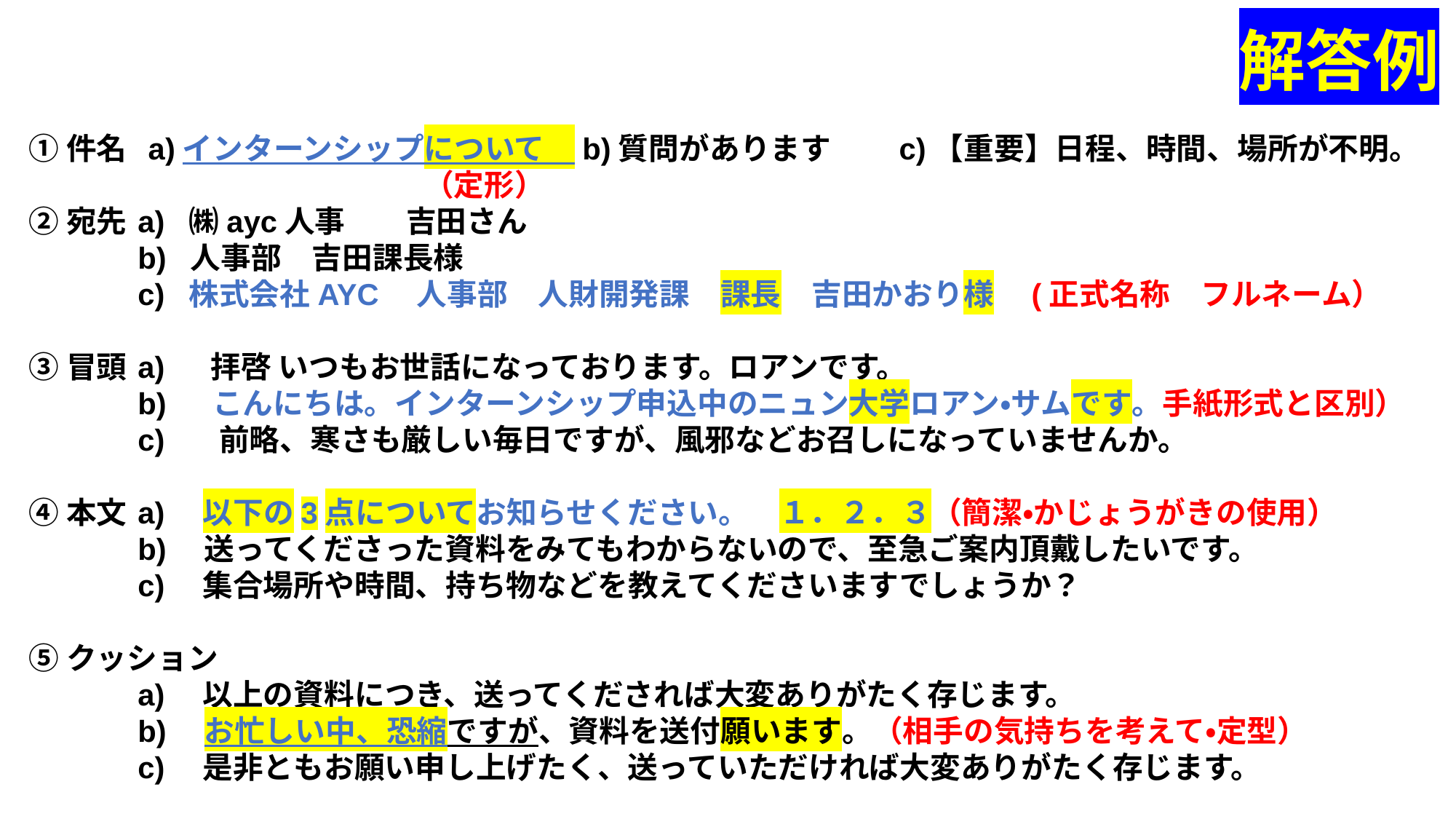

解答例
➀件名  a)インターンシップについて　b)質問があります　　c)【重要】日程、時間、場所が不明。
　　　　　　　　　　　　　（定形）
②宛先	a)  ㈱ayc人事　　吉田さん
	b)  人事部　吉田課長様
	c)  株式会社AYC　人事部　人財開発課　課長　吉田かおり様　(正式名称　フルネーム）

③冒頭	a) 　拝啓 いつもお世話になっております。ロアンです。
	b) 　こんにちは。インターンシップ申込中のニュン大学ロアン・サムです。手紙形式と区別）
	c)  　前略、寒さも厳しい毎日ですが、風邪などお召しになっていませんか。

④本文	a)　以下の3点についてお知らせください。　１．２．３（簡潔・かじょうがきの使用）
	b)　送ってくださった資料をみてもわからないので、至急ご案内頂戴したいです。
	c)　集合場所や時間、持ち物などを教えてくださいますでしょうか？

⑤クッション
	a)　以上の資料につき、送ってくだされば大変ありがたく存じます。
	b)　お忙しい中、恐縮ですが、資料を送付願います。（相手の気持ちを考えて・定型）
	c)　是非ともお願い申し上げたく、送っていただければ大変ありがたく存じます。